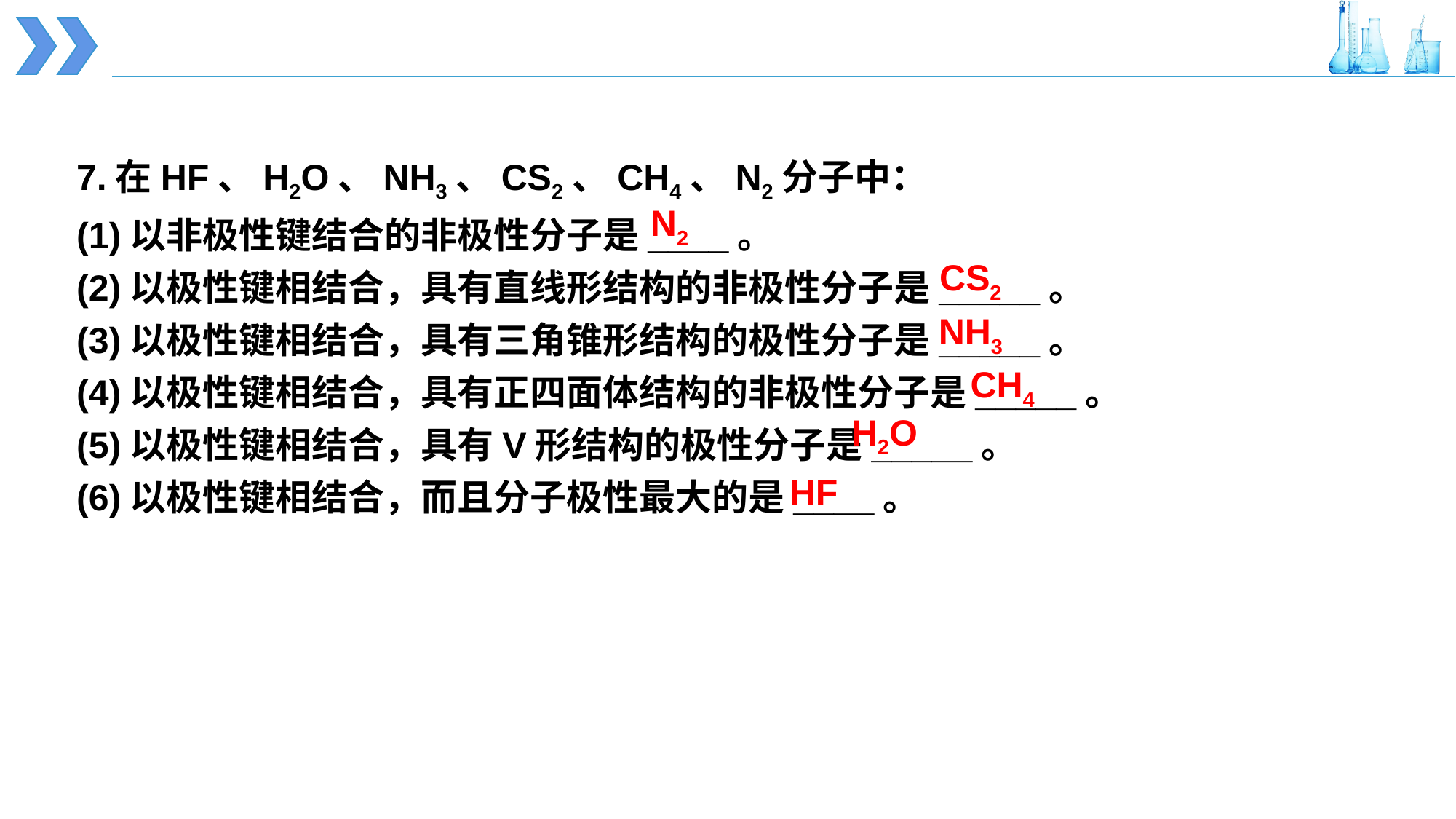

7.在HF、H2O、NH3、CS2、CH4、N2分子中：
(1)以非极性键结合的非极性分子是____。
(2)以极性键相结合，具有直线形结构的非极性分子是_____。
(3)以极性键相结合，具有三角锥形结构的极性分子是_____。
(4)以极性键相结合，具有正四面体结构的非极性分子是_____。
(5)以极性键相结合，具有V形结构的极性分子是_____。
(6)以极性键相结合，而且分子极性最大的是____。
N2
CS2
NH3
CH4
H2O
HF